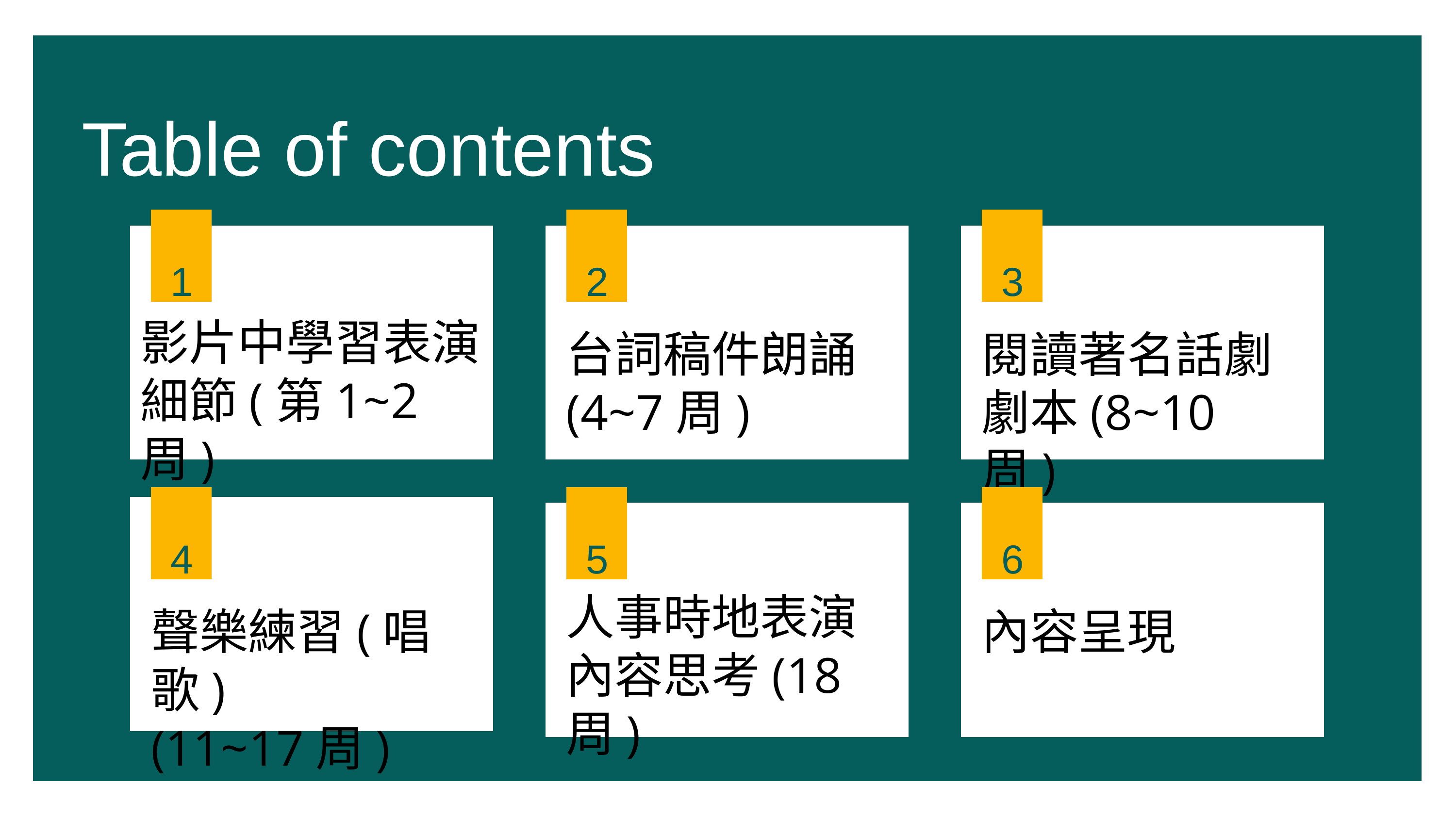

Table of contents

1
2
3
影片中學習表演細節(第1~2周)
台詞稿件朗誦
(4~7周)
閱讀著名話劇劇本(8~10周)

4
5
6
人事時地表演內容思考(18周)
聲樂練習(唱歌)
(11~17周)
內容呈現